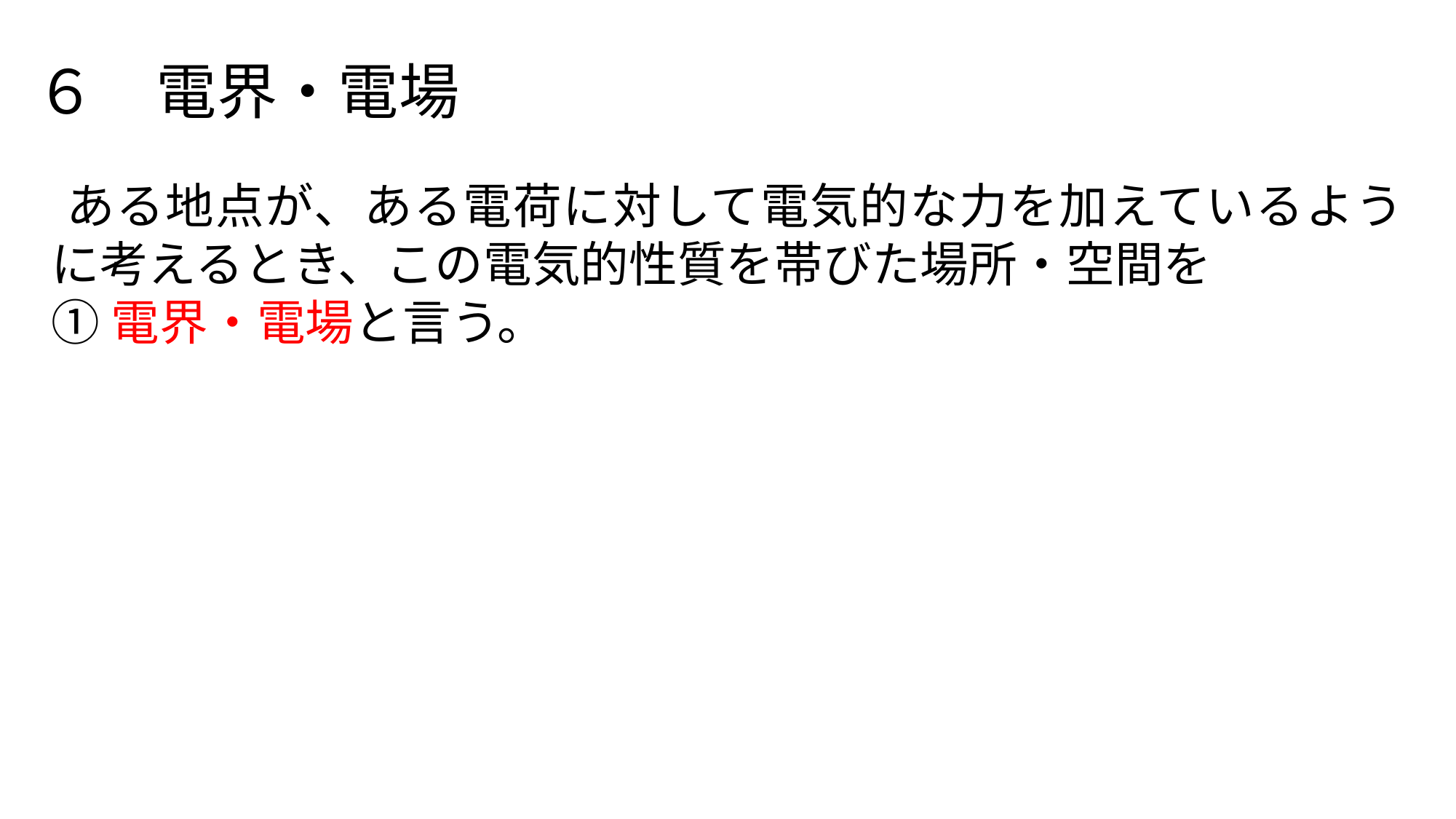

６　電界・電場
 ある地点が、ある電荷に対して電気的な力を加えているように考えるとき、この電気的性質を帯びた場所・空間を
①電界・電場と言う。